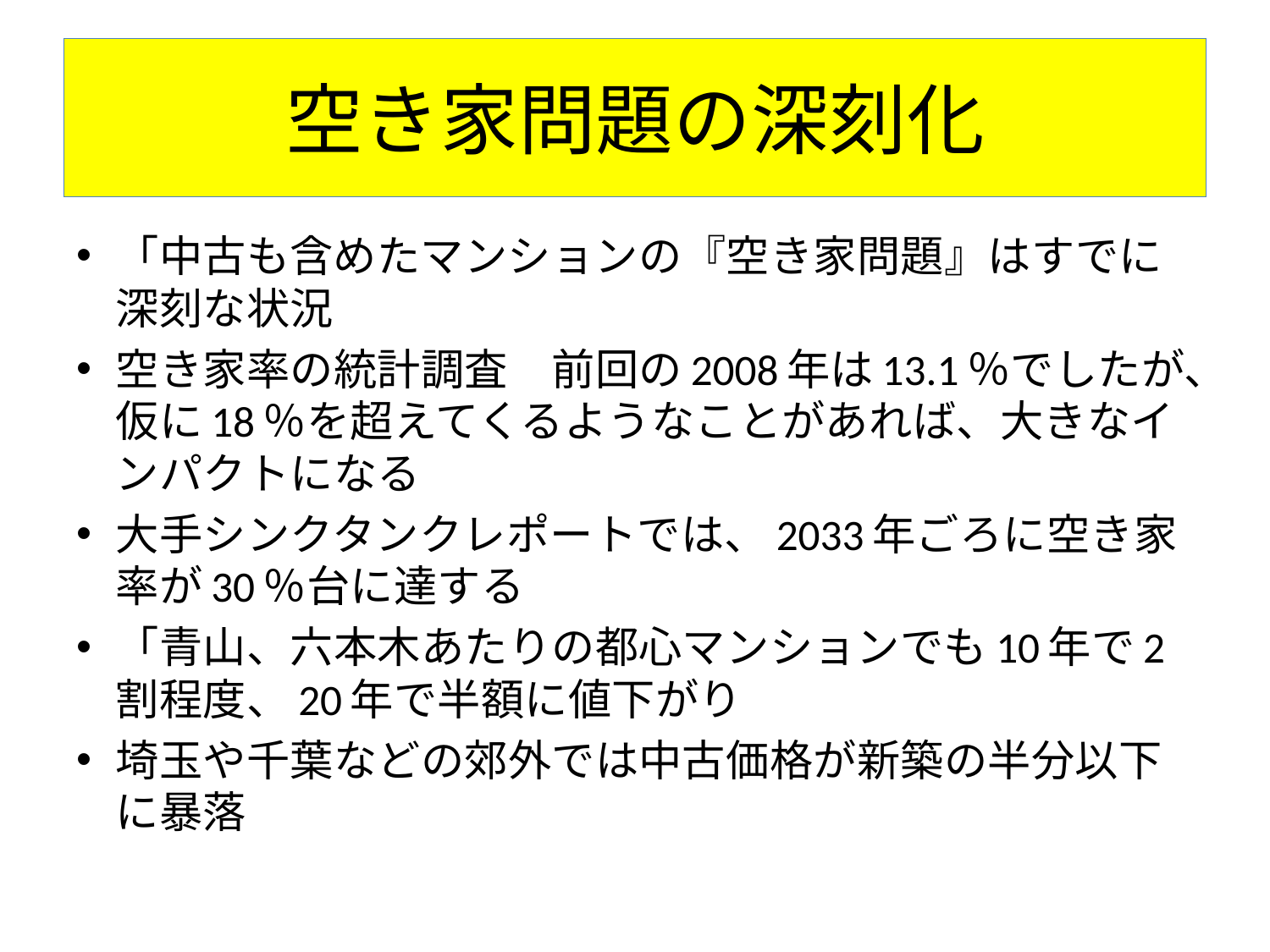

# 空き家問題の深刻化
「中古も含めたマンションの『空き家問題』はすでに深刻な状況
空き家率の統計調査　前回の2008年は13.1％でしたが、仮に18％を超えてくるようなことがあれば、大きなインパクトになる
大手シンクタンクレポートでは、2033年ごろに空き家率が30％台に達する
「青山、六本木あたりの都心マンションでも10年で2割程度、20年で半額に値下がり
埼玉や千葉などの郊外では中古価格が新築の半分以下に暴落